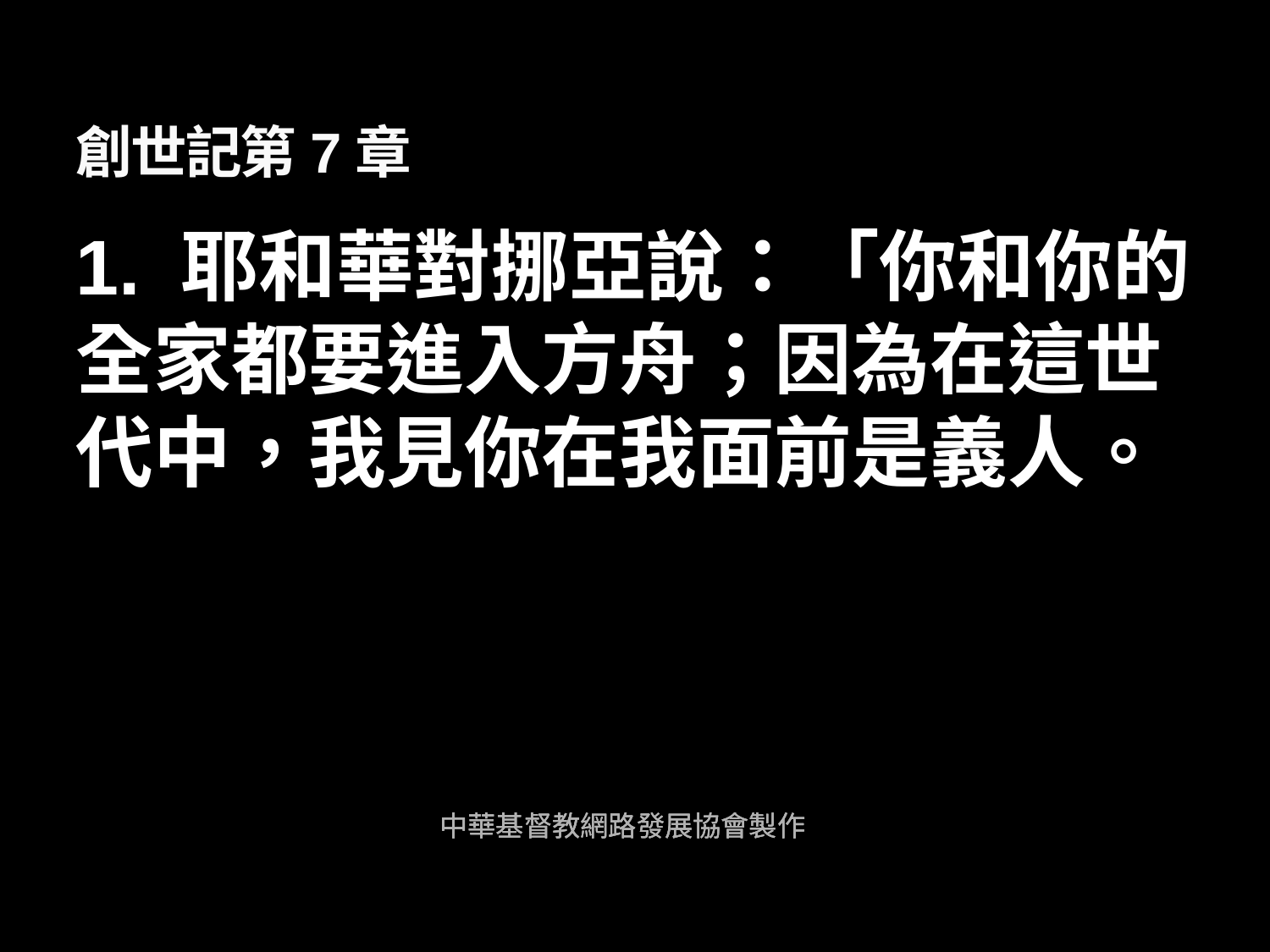

# 創世記第7章
1. 耶和華對挪亞說：「你和你的全家都要進入方舟；因為在這世代中，我見你在我面前是義人。